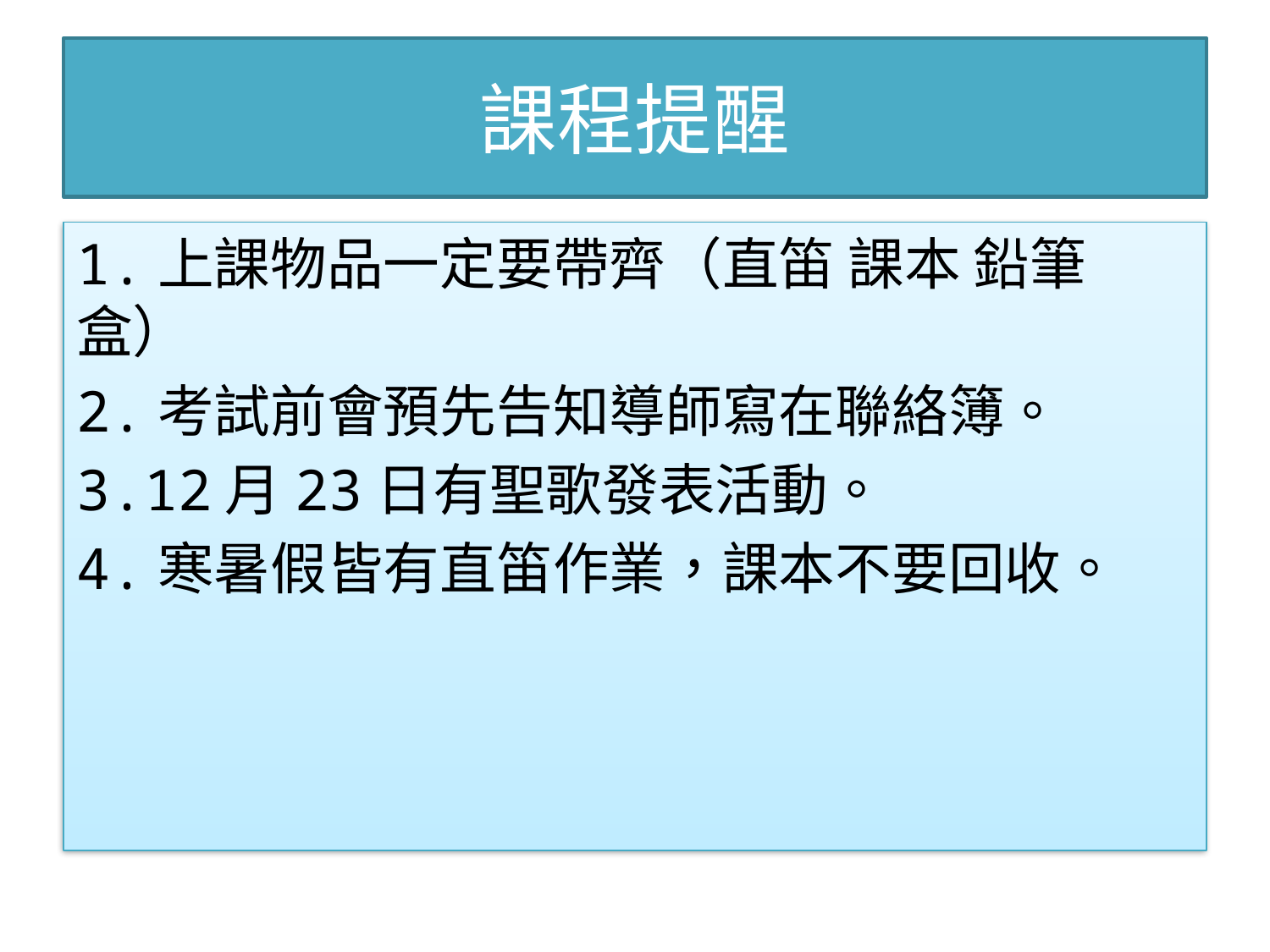

# 課程提醒
1.上課物品一定要帶齊（直笛 課本 鉛筆盒）
2.考試前會預先告知導師寫在聯絡簿。
3.12月23日有聖歌發表活動。
4.寒暑假皆有直笛作業，課本不要回收。